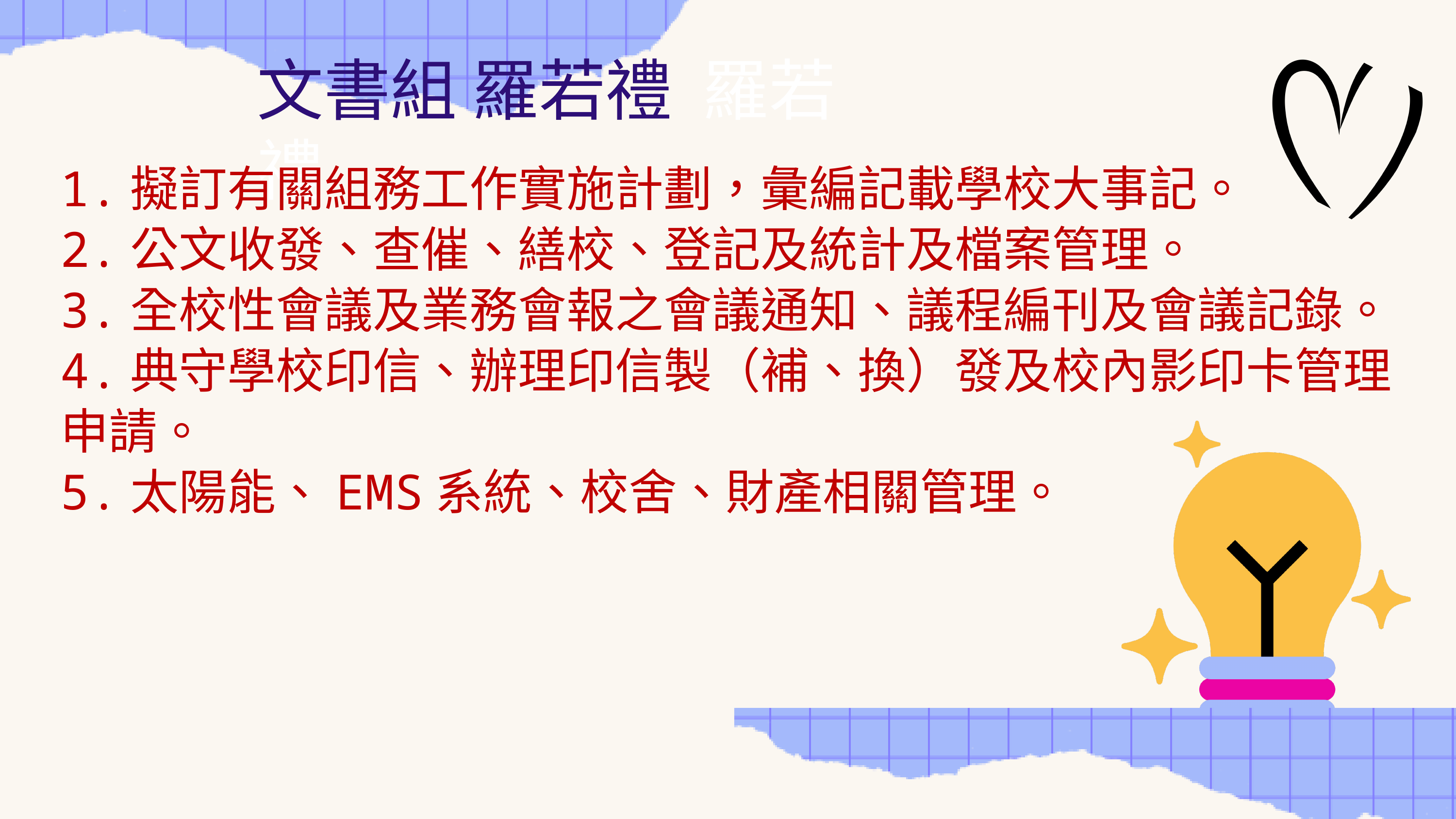

文書組 羅若禮  羅若禮

1.擬訂有關組務工作實施計劃，彙編記載學校大事記。
2.公文收發、查催、繕校、登記及統計及檔案管理。
3.全校性會議及業務會報之會議通知、議程編刊及會議記錄。
4.典守學校印信、辦理印信製（補、換）發及校內影印卡管理申請。
5.太陽能、EMS系統、校舍、財產相關管理。